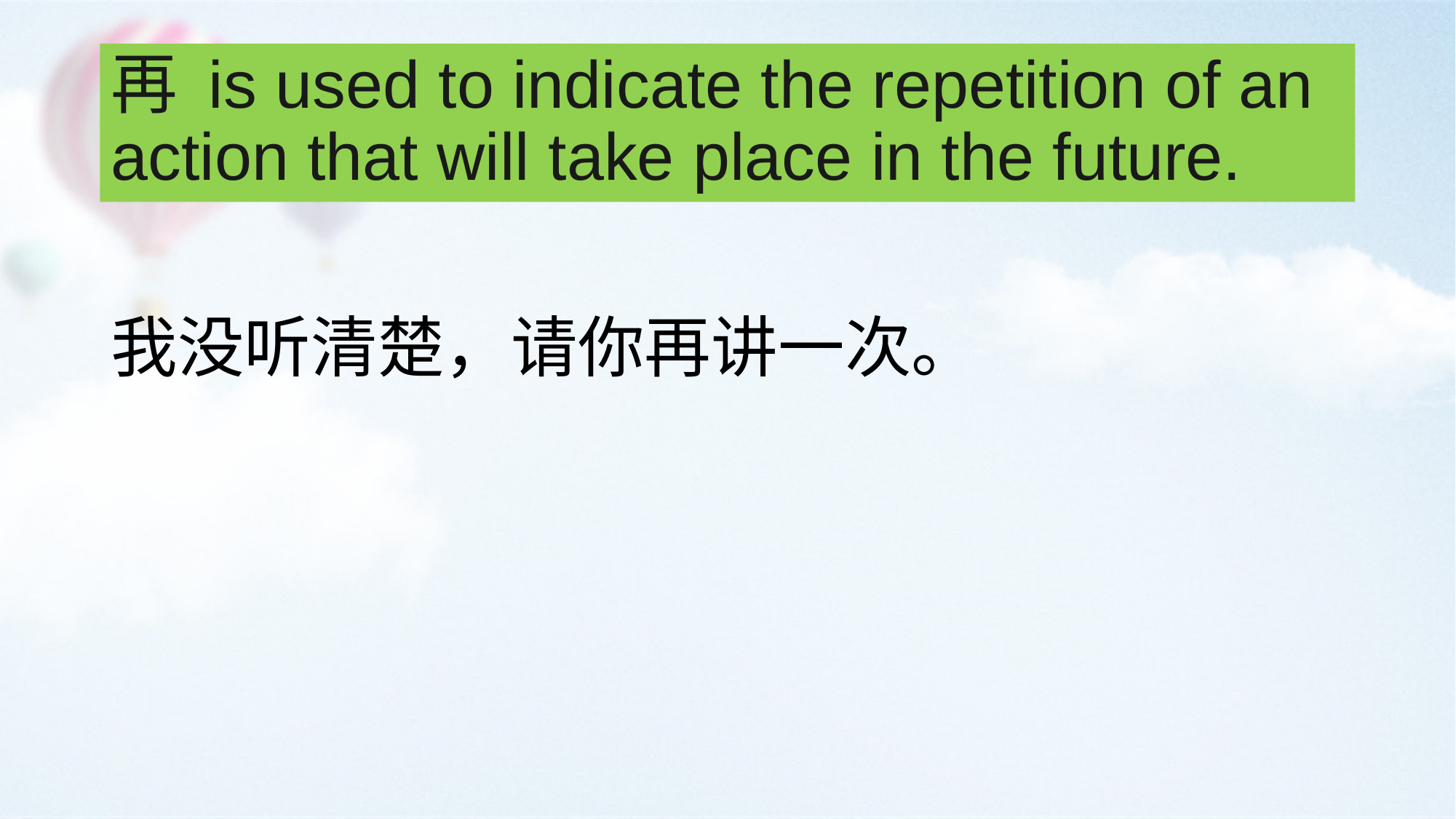

# 再 is used to indicate the repetition of an action that will take place in the future.
我没听清楚，请你再讲一次。